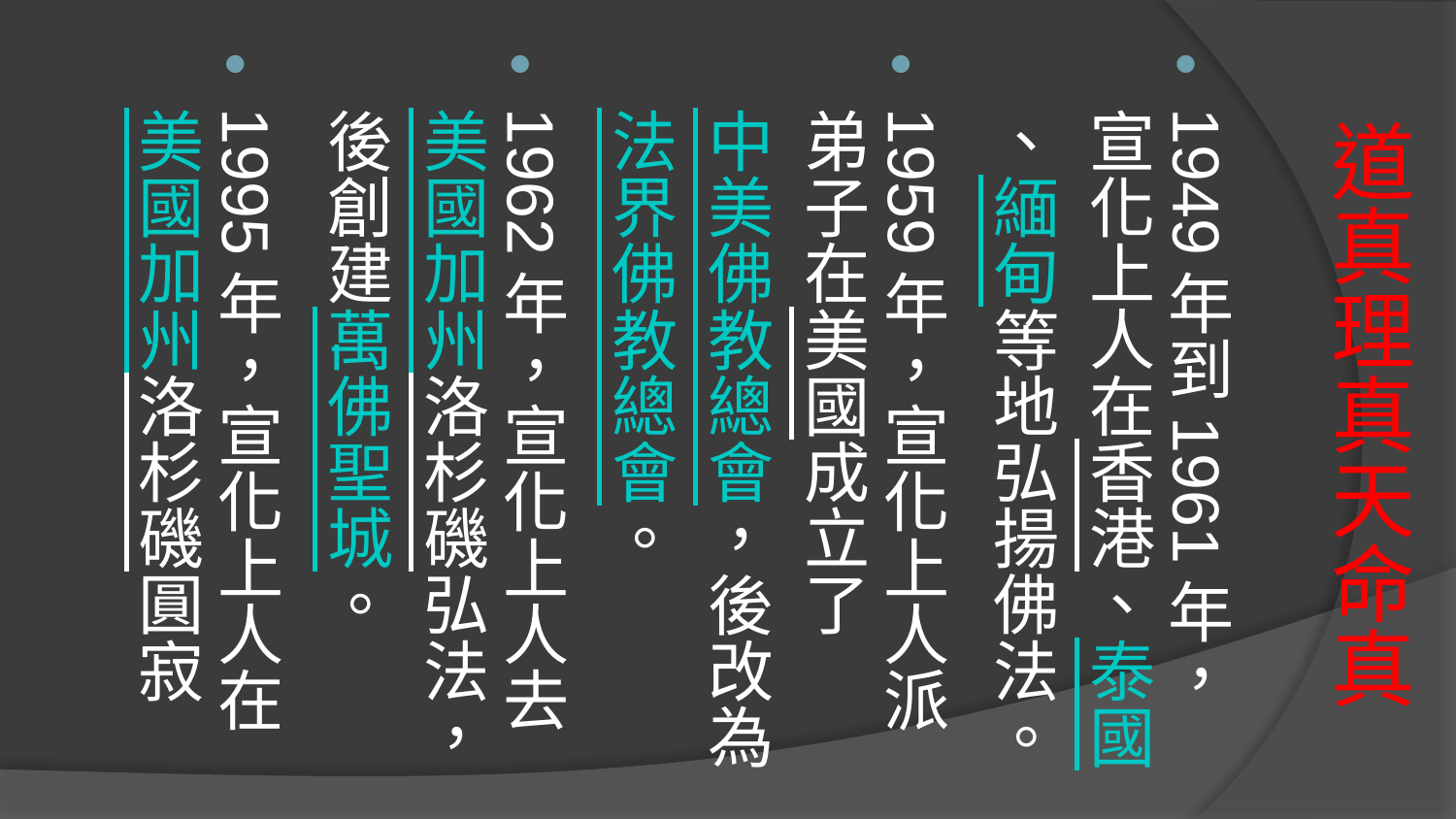

1949年到1961年，宣化上人在香港、泰國、緬甸等地弘揚佛法。
1959年，宣化上人派弟子在美國成立了中美佛教總會，後改為法界佛教總會。
1962年，宣化上人去美國加州洛杉磯弘法，後創建萬佛聖城。
1995年，宣化上人在美國加州洛杉磯圓寂

# 道真理真天命真